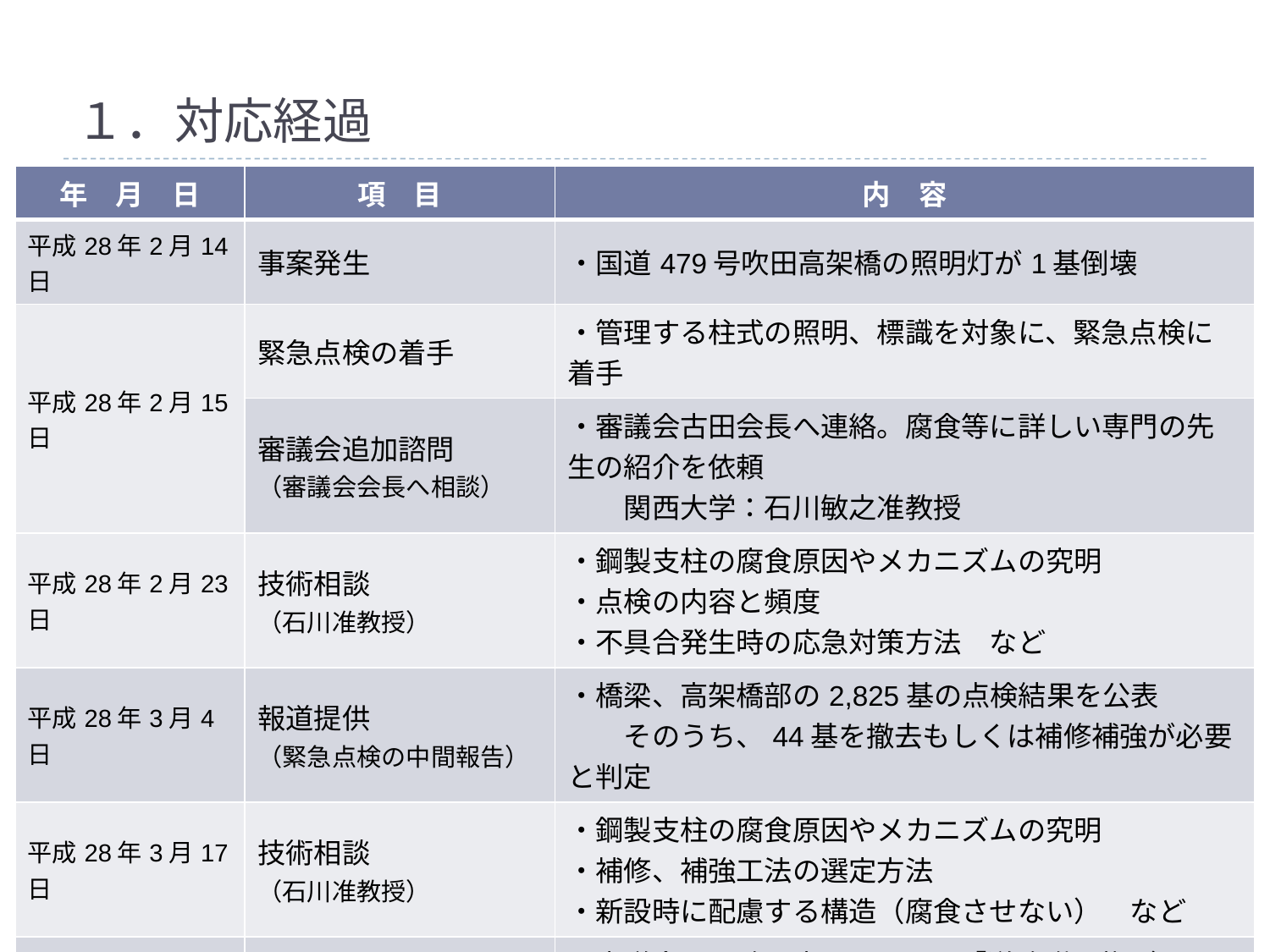

# １．対応経過
| 年　月　日 | 項　目 | 内　容 |
| --- | --- | --- |
| 平成28年2月14日 | 事案発生 | ・国道479号吹田高架橋の照明灯が1基倒壊 |
| 平成28年2月15日 | 緊急点検の着手 | ・管理する柱式の照明、標識を対象に、緊急点検に着手 |
|  | 審議会追加諮問 （審議会会長へ相談） | ・審議会古田会長へ連絡。腐食等に詳しい専門の先生の紹介を依頼 　　関西大学：石川敏之准教授 |
| 平成28年2月23日 | 技術相談 （石川准教授） | ・鋼製支柱の腐食原因やメカニズムの究明 ・点検の内容と頻度 ・不具合発生時の応急対策方法　など |
| 平成28年3月4日 | 報道提供 （緊急点検の中間報告） | ・橋梁、高架橋部の2,825基の点検結果を公表 　　そのうち、44基を撤去もしくは補修補強が必要と判定 |
| 平成28年3月17日 | 技術相談 （石川准教授） | ・鋼製支柱の腐食原因やメカニズムの究明 ・補修、補強工法の選定方法 ・新設時に配慮する構造（腐食させない）　など |
| 平成28年3月28日 | 道路・橋梁等部会開催 | ・審議会への諮問事項として、「道路附属物（照明灯・標識）の維持管理・更新のあり方」について、諮問文書を井上部会長に手交 |
資料４
3